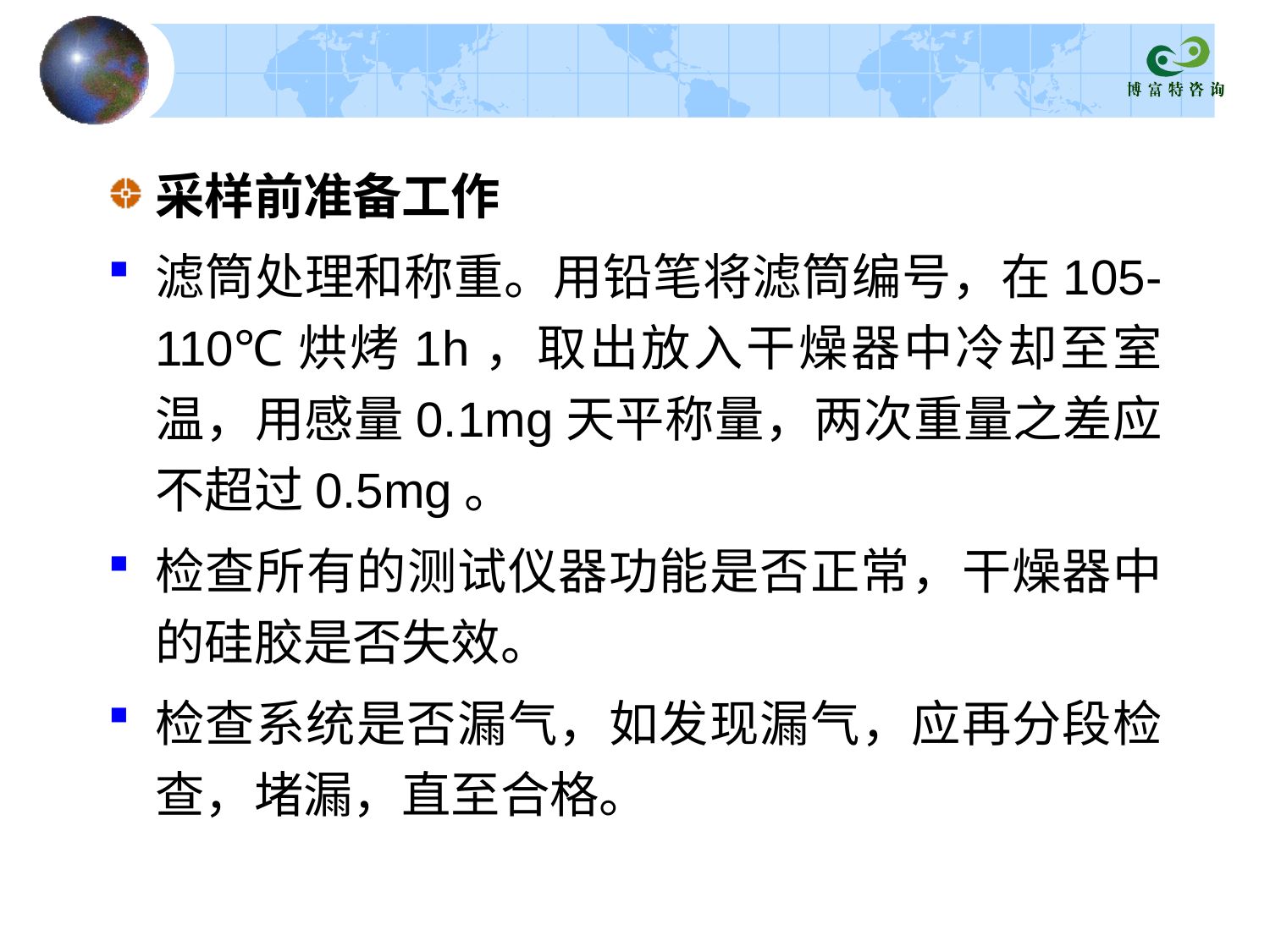

采样前准备工作
滤筒处理和称重。用铅笔将滤筒编号，在105-110℃烘烤1h，取出放入干燥器中冷却至室温，用感量0.1mg天平称量，两次重量之差应不超过0.5mg。
检查所有的测试仪器功能是否正常，干燥器中的硅胶是否失效。
检查系统是否漏气，如发现漏气，应再分段检查，堵漏，直至合格。